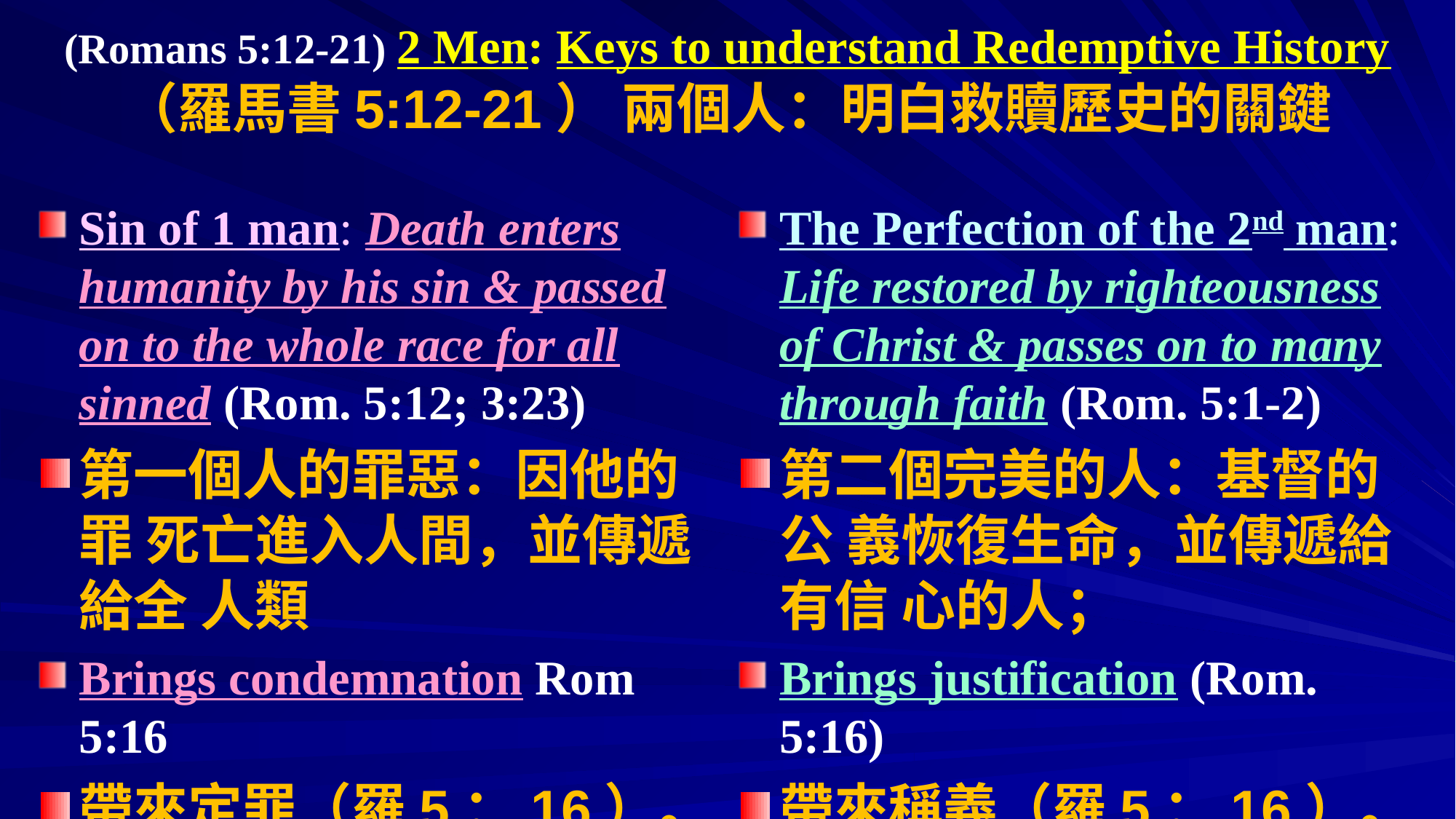

# (Romans 5:12-21) 2 Men: Keys to understand Redemptive History （羅馬書5:12-21） 兩個人：明白救贖歷史的關鍵
Sin of 1 man: Death enters humanity by his sin & passed on to the whole race for all sinned (Rom. 5:12; 3:23)
第一個人的罪惡：因他的罪 死亡進入人間，並傳遞給全 人類
Brings condemnation Rom 5:16
帶來定罪（羅5：16）。
The Perfection of the 2nd man: Life restored by righteousness of Christ & passes on to many through faith (Rom. 5:1-2)
第二個完美的人：基督的公 義恢復生命，並傳遞給有信 心的人；
Brings justification (Rom. 5:16)
帶來稱義（羅5：16）。